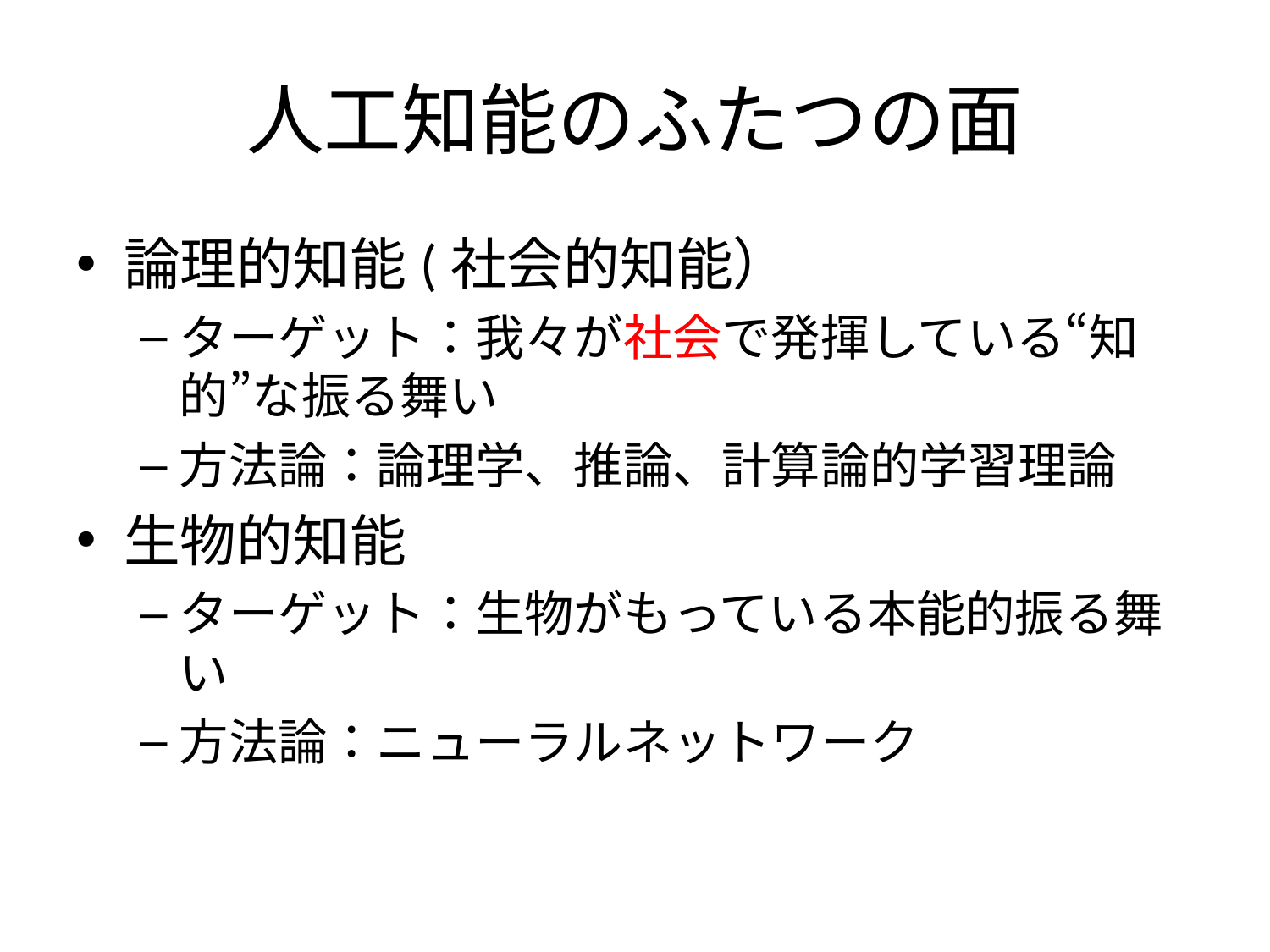

# 人工知能のふたつの面
論理的知能(社会的知能）
ターゲット：我々が社会で発揮している“知的”な振る舞い
方法論：論理学、推論、計算論的学習理論
生物的知能
ターゲット：生物がもっている本能的振る舞い
方法論：ニューラルネットワーク